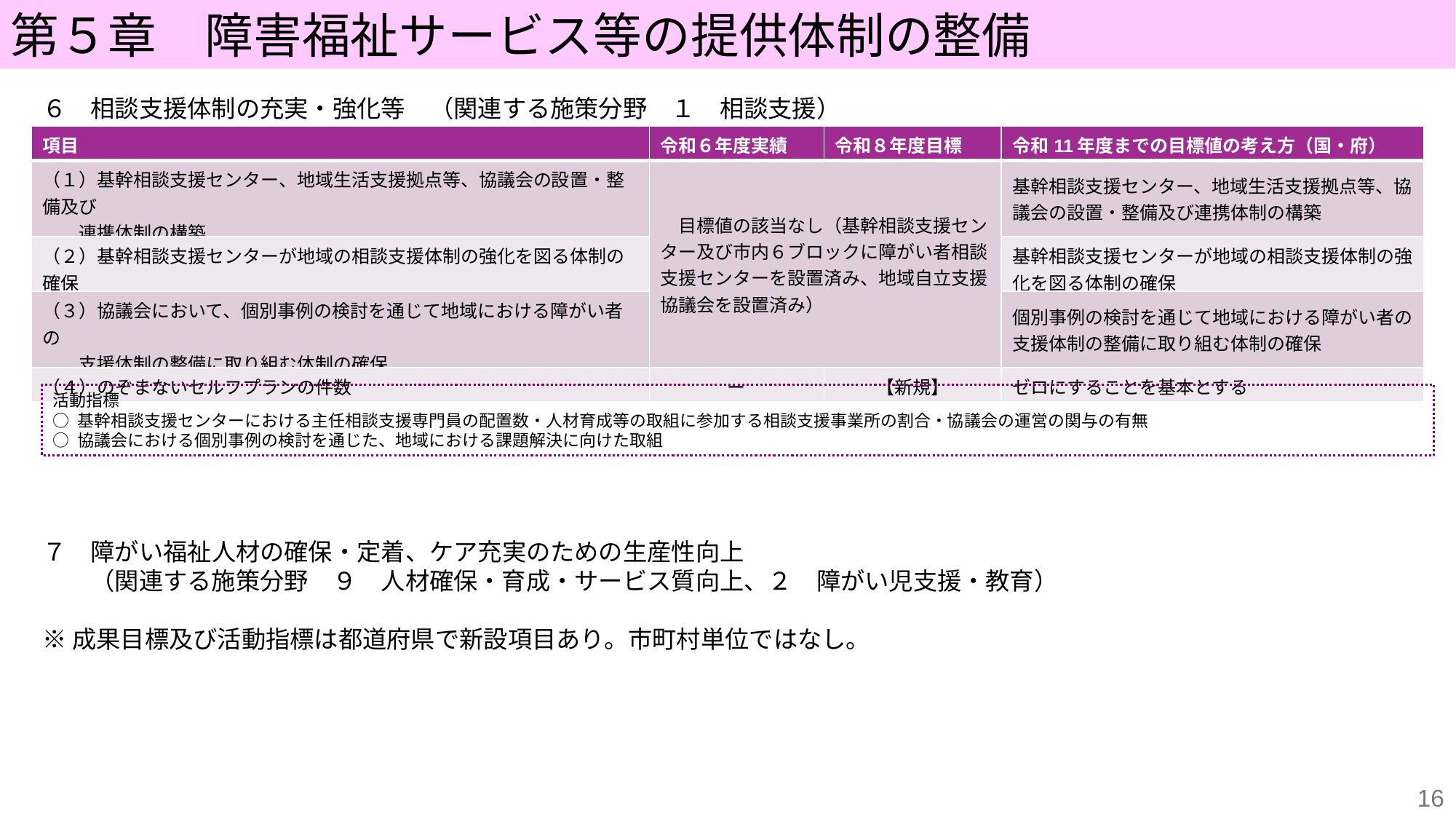

第５章　障害福祉サービス等の提供体制の整備
６　相談支援体制の充実・強化等　（関連する施策分野　１　相談支援）
| 項目 | 令和６年度実績 | 令和８年度目標 | 令和11年度までの目標値の考え方（国・府） |
| --- | --- | --- | --- |
| （１）基幹相談支援センター、地域生活支援拠点等、協議会の設置・整備及び 　　連携体制の構築 | 目標値の該当なし（基幹相談支援センター及び市内６ブロックに障がい者相談支援センターを設置済み、地域自立支援協議会を設置済み） |  | 基幹相談支援センター、地域生活支援拠点等、協議会の設置・整備及び連携体制の構築 |
| （２）基幹相談支援センターが地域の相談支援体制の強化を図る体制の確保 |  |  | 基幹相談支援センターが地域の相談支援体制の強化を図る体制の確保 |
| （３）協議会において、個別事例の検討を通じて地域における障がい者の 　　支援体制の整備に取り組む体制の確保 |  |  | 個別事例の検討を通じて地域における障がい者の支援体制の整備に取り組む体制の確保 |
| （４）のぞまないセルフプランの件数 | ー | 【新規】 | ゼロにすることを基本とする |
活動指標
○ 基幹相談支援センターにおける主任相談支援専門員の配置数・人材育成等の取組に参加する相談支援事業所の割合・協議会の運営の関与の有無
○ 協議会における個別事例の検討を通じた、地域における課題解決に向けた取組
７　障がい福祉人材の確保・定着、ケア充実のための生産性向上
　　（関連する施策分野　９　人材確保・育成・サービス質向上、２　障がい児支援・教育）

※成果目標及び活動指標は都道府県で新設項目あり。市町村単位ではなし。
16